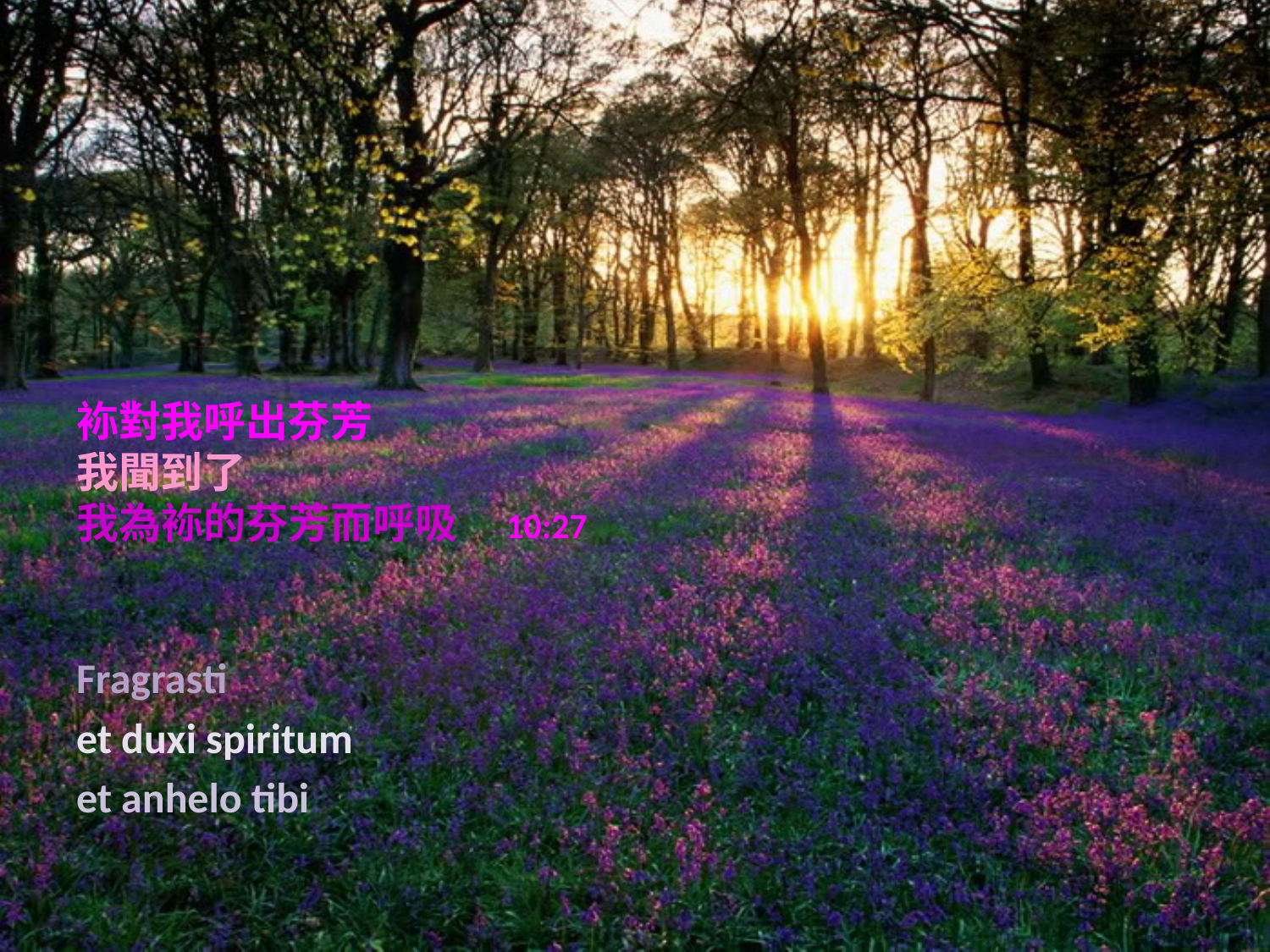

# 袮對我呼出芬芳 我聞到了 我為袮的芬芳而呼吸     10:27
Fragrasti
et duxi spiritum
et anhelo tibi